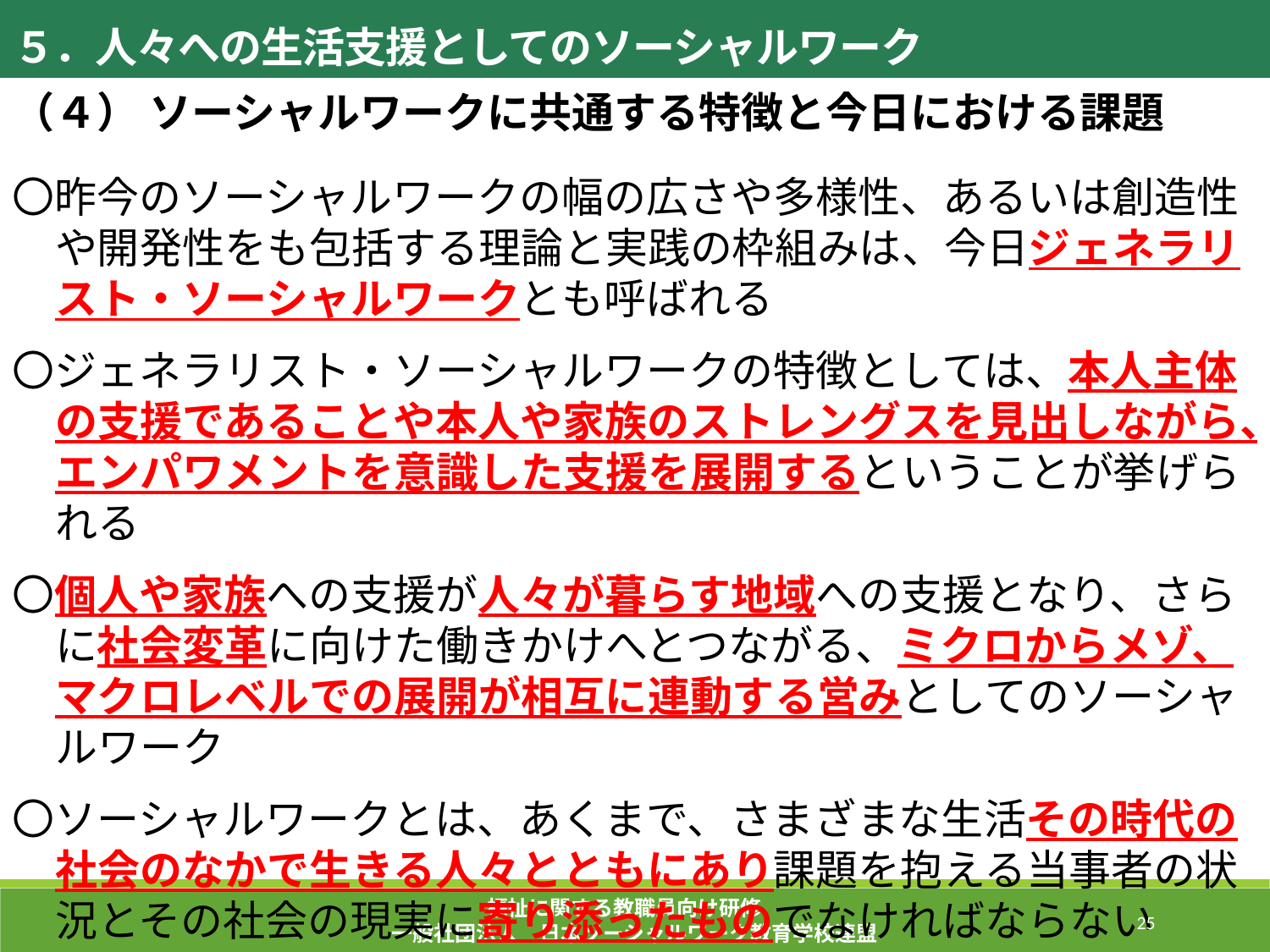

５．人々への生活支援としてのソーシャルワーク
（４） ソーシャルワークに共通する特徴と今日における課題
〇昨今のソーシャルワークの幅の広さや多様性、あるいは創造性や開発性をも包括する理論と実践の枠組みは、今日ジェネラリスト・ソーシャルワークとも呼ばれる
〇ジェネラリスト・ソーシャルワークの特徴としては、本人主体の支援であることや本人や家族のストレングスを見出しながら、エンパワメントを意識した支援を展開するということが挙げられる
〇個人や家族への支援が人々が暮らす地域への支援となり、さらに社会変革に向けた働きかけへとつながる、ミクロからメゾ、マクロレベルでの展開が相互に連動する営みとしてのソーシャルワーク
〇ソーシャルワークとは、あくまで、さまざまな生活その時代の社会のなかで生きる人々とともにあり課題を抱える当事者の状況とその社会の現実に寄り添ったものでなければならない
福祉に関する教職員向け研修
一般社団法人　日本ソーシャルワーク教育学校連盟
25